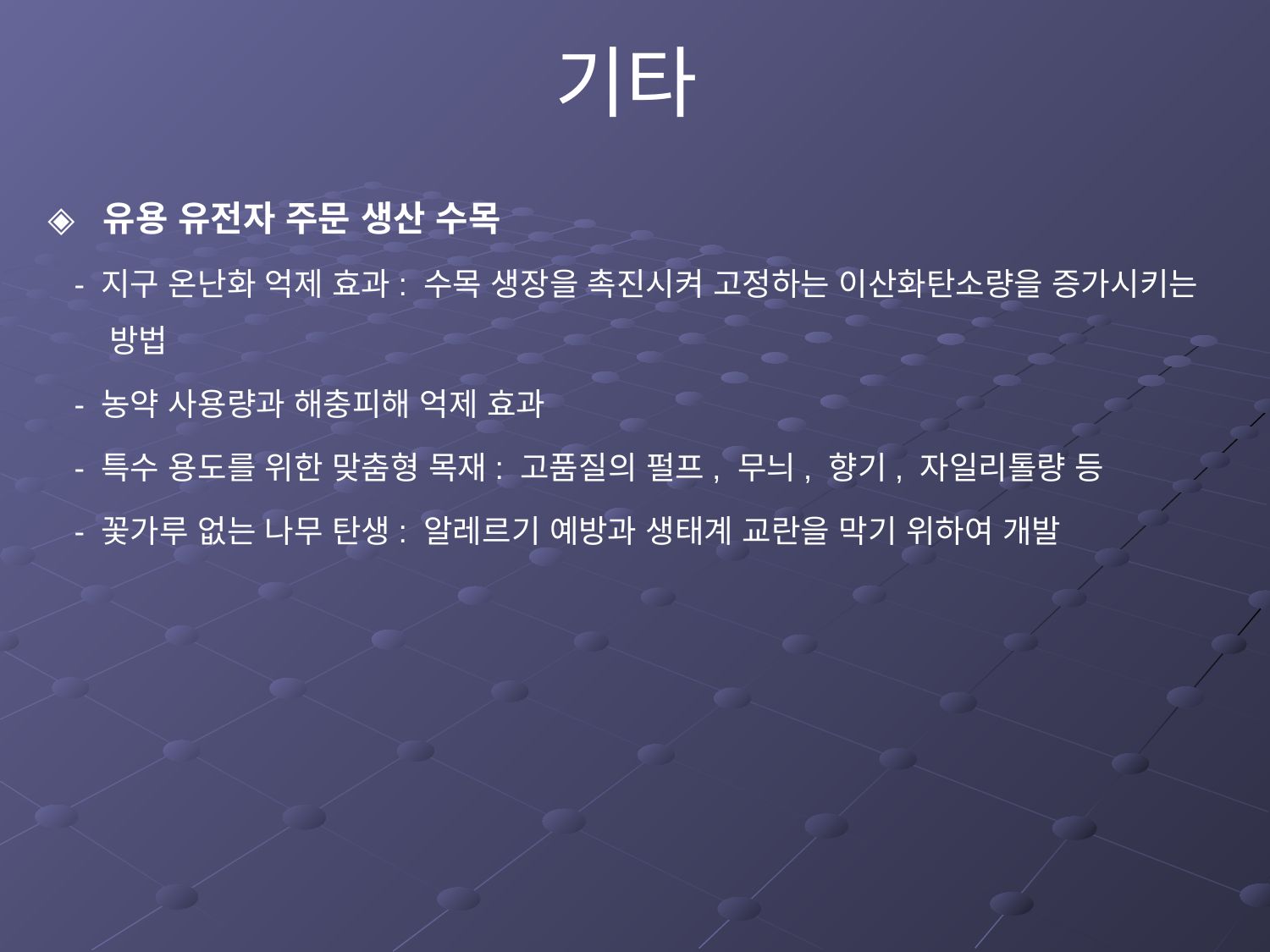

기타
◈  유용 유전자 주문 생산 수목
   - 지구 온난화 억제 효과: 수목 생장을 촉진시켜 고정하는 이산화탄소량을 증가시키는 방법
   - 농약 사용량과 해충피해 억제 효과
   - 특수 용도를 위한 맞춤형 목재: 고품질의 펄프, 무늬, 향기, 자일리톨량 등
   - 꽃가루 없는 나무 탄생: 알레르기 예방과 생태계 교란을 막기 위하여 개발